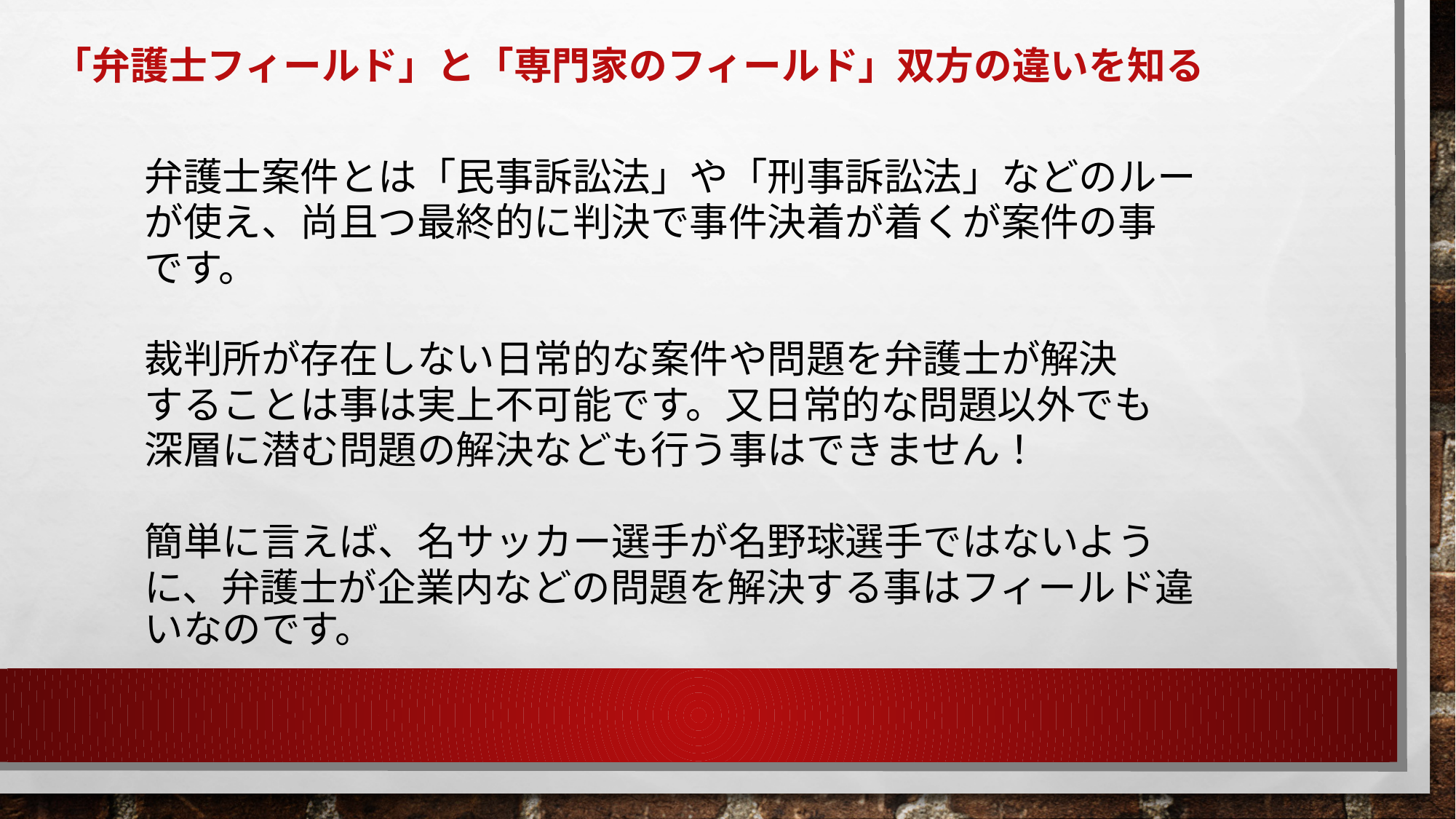

# 「弁護士フィールド」と「専門家のフィールド」双方の違いを知る

弁護士案件とは「民事訴訟法」や「刑事訴訟法」などのルー
が使え、尚且つ最終的に判決で事件決着が着くが案件の事
です。

裁判所が存在しない日常的な案件や問題を弁護士が解決
することは事は実上不可能です。又日常的な問題以外でも
深層に潜む問題の解決なども行う事はできません！

簡単に言えば、名サッカー選手が名野球選手ではないよう
に、弁護士が企業内などの問題を解決する事はフィールド違いなのです。